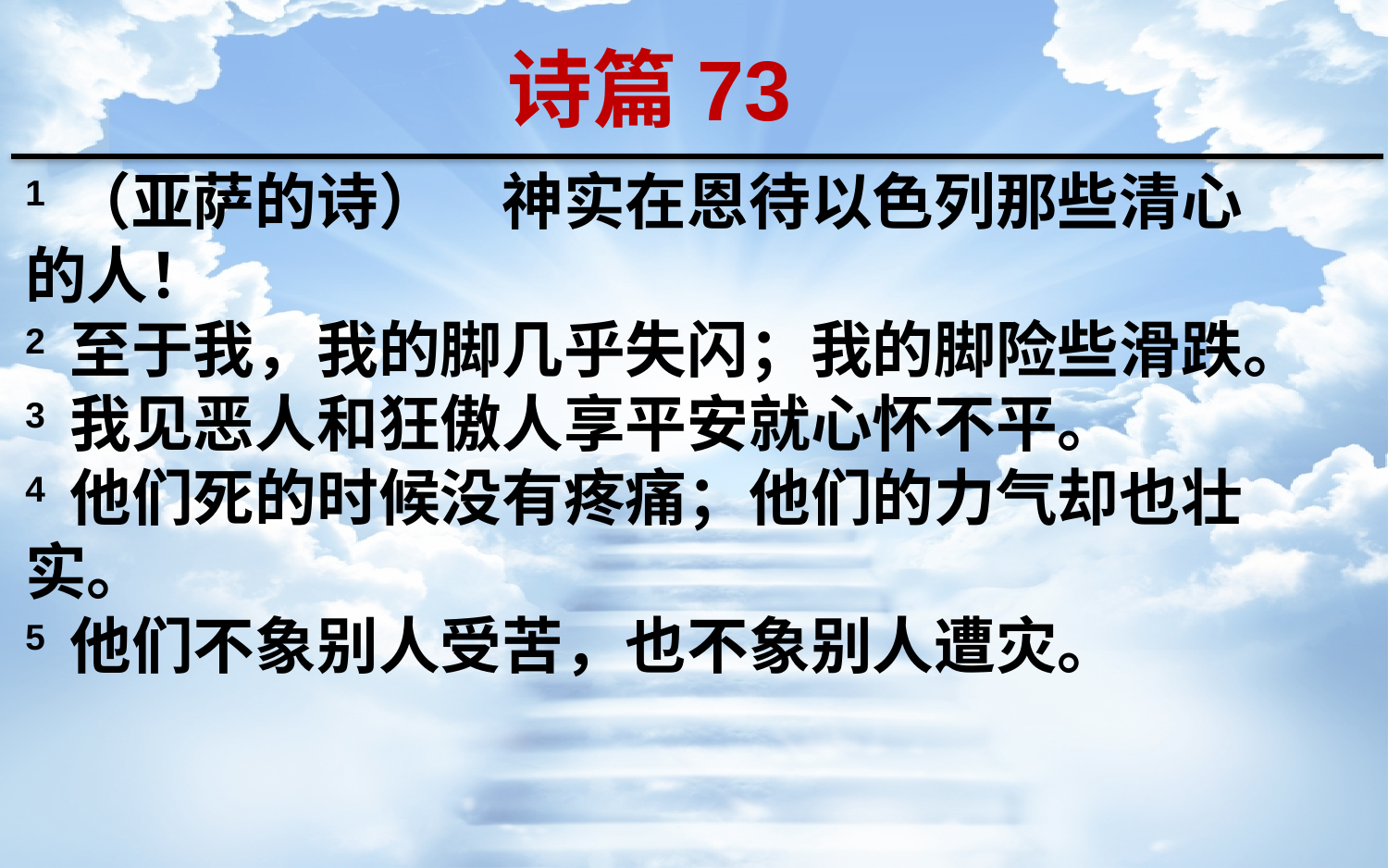

诗篇73
1 （亚萨的诗）　神实在恩待以色列那些清心的人！
2 至于我，我的脚几乎失闪；我的脚险些滑跌。
3 我见恶人和狂傲人享平安就心怀不平。
4 他们死的时候没有疼痛；他们的力气却也壮实。
5 他们不象别人受苦，也不象别人遭灾。